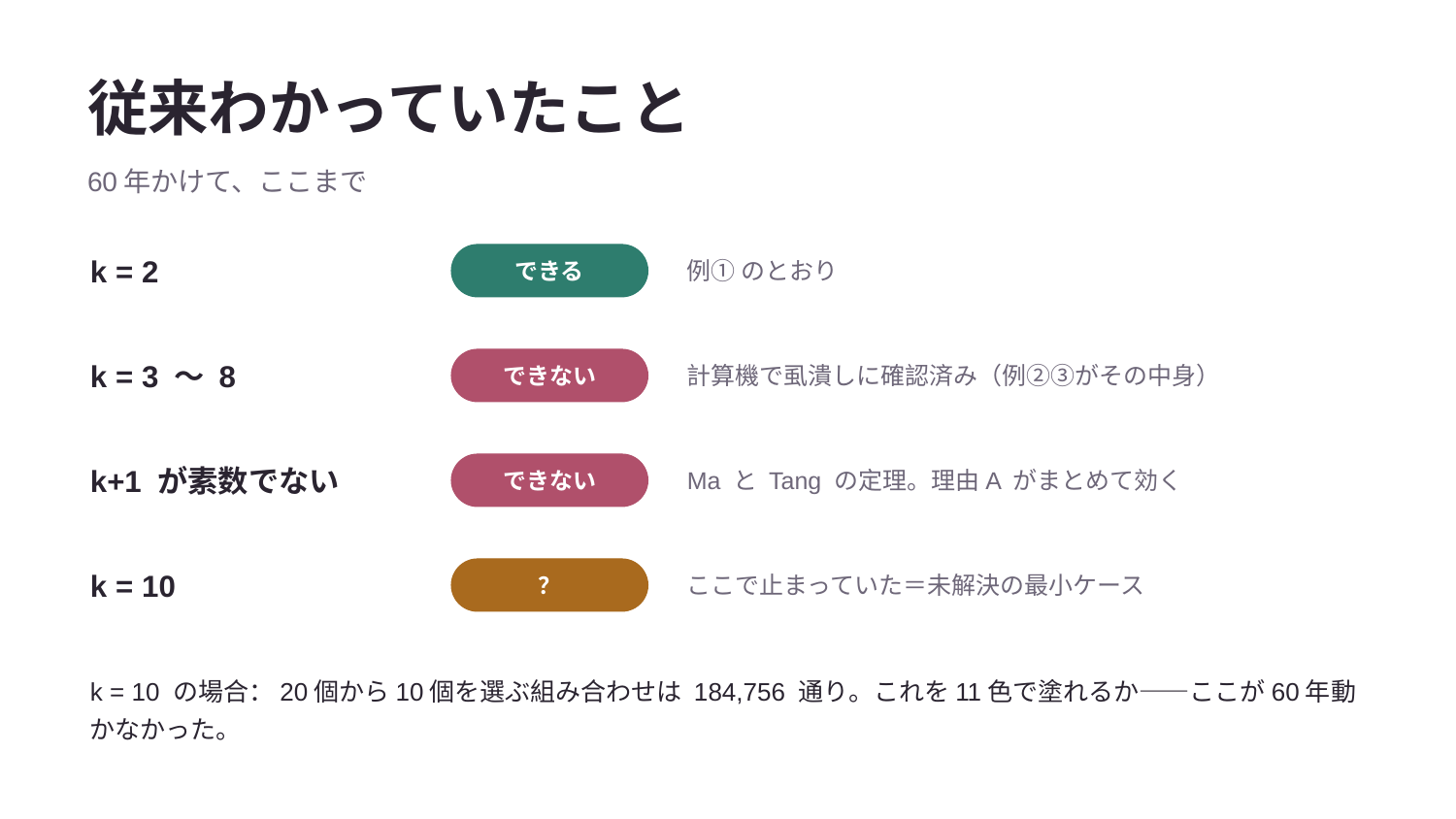

従来わかっていたこと
60年かけて、ここまで
k = 2
例① のとおり

できる
k = 3 〜 8
計算機で虱潰しに確認済み（例②③がその中身）

できない
k+1 が素数でない
Ma と Tang の定理。理由A がまとめて効く

できない
k = 10
ここで止まっていた＝未解決の最小ケース

？
k = 10 の場合：20個から10個を選ぶ組み合わせは 184,756 通り。これを11色で塗れるか——ここが60年動かなかった。